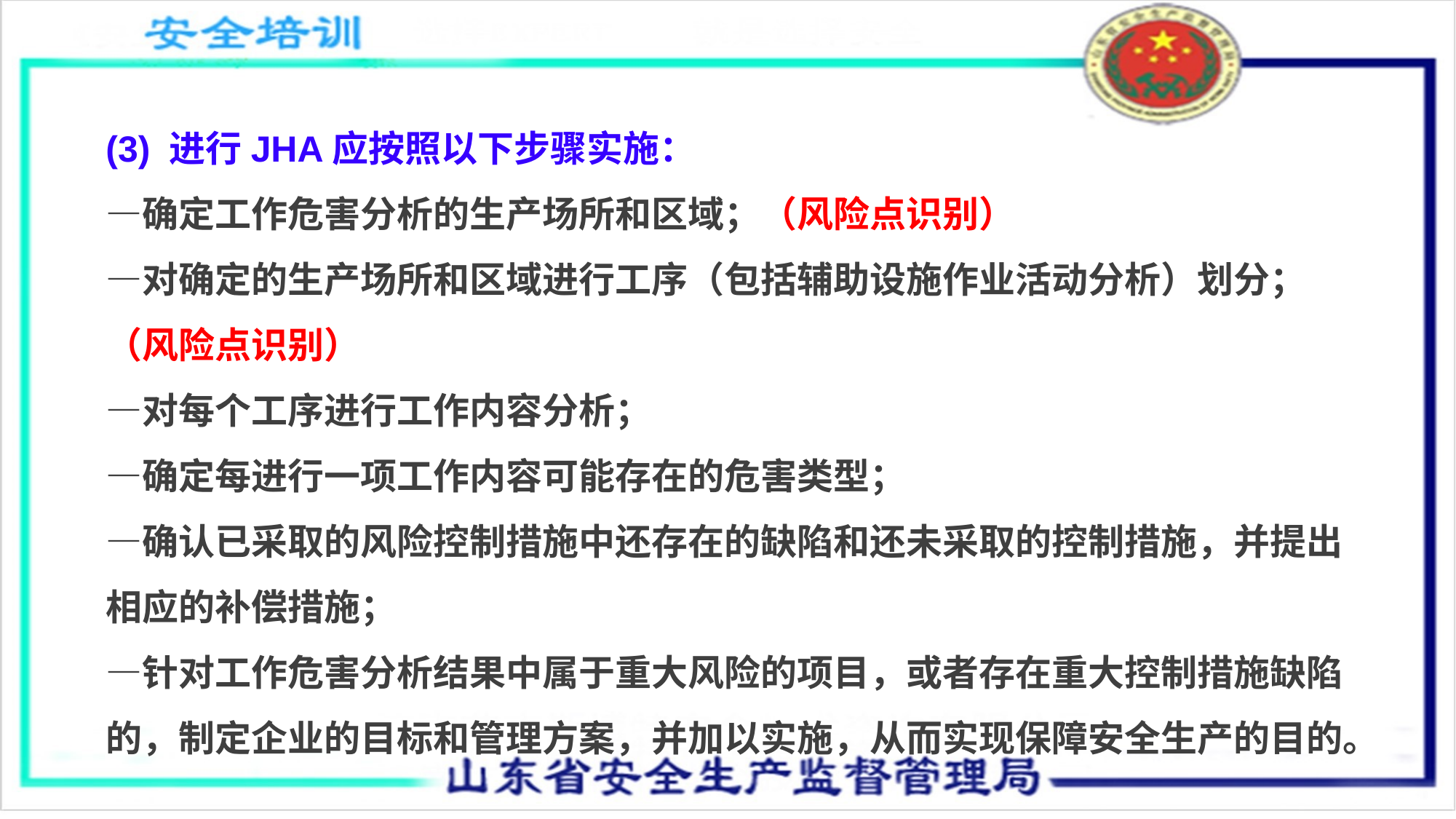

(3) 进行JHA应按照以下步骤实施：
—确定工作危害分析的生产场所和区域；（风险点识别）
—对确定的生产场所和区域进行工序（包括辅助设施作业活动分析）划分；（风险点识别）
—对每个工序进行工作内容分析；
—确定每进行一项工作内容可能存在的危害类型；
—确认已采取的风险控制措施中还存在的缺陷和还未采取的控制措施，并提出相应的补偿措施；
—针对工作危害分析结果中属于重大风险的项目，或者存在重大控制措施缺陷的，制定企业的目标和管理方案，并加以实施，从而实现保障安全生产的目的。